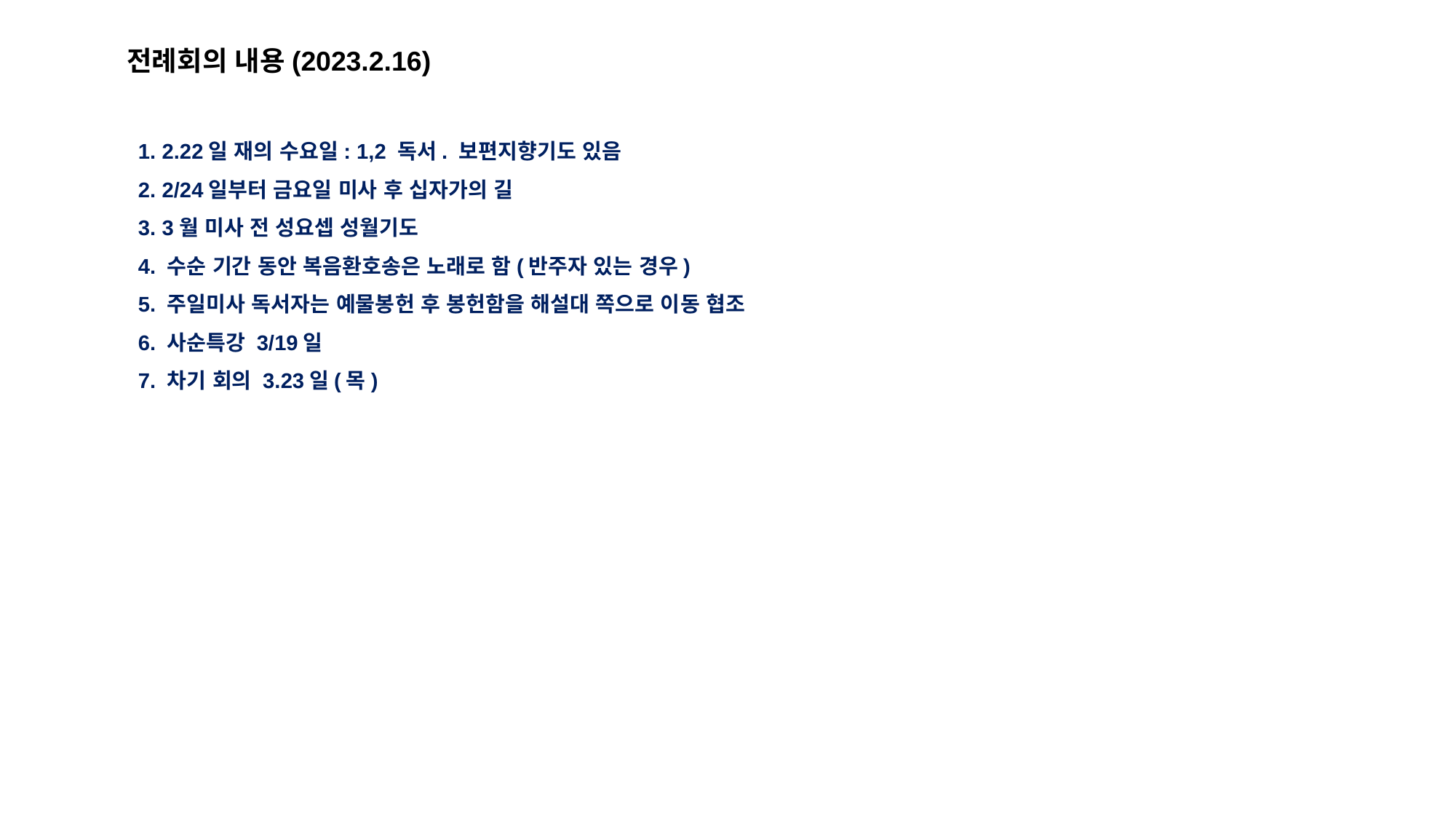

# 전례회의 내용(2023.2.16)
1. 2.22일 재의 수요일: 1,2 독서. 보편지향기도 있음
2. 2/24일부터 금요일 미사 후 십자가의 길
3. 3월 미사 전 성요셉 성월기도
4. 수순 기간 동안 복음환호송은 노래로 함(반주자 있는 경우)
5. 주일미사 독서자는 예물봉헌 후 봉헌함을 해설대 쪽으로 이동 협조
6. 사순특강 3/19일
7. 차기 회의 3.23일(목)